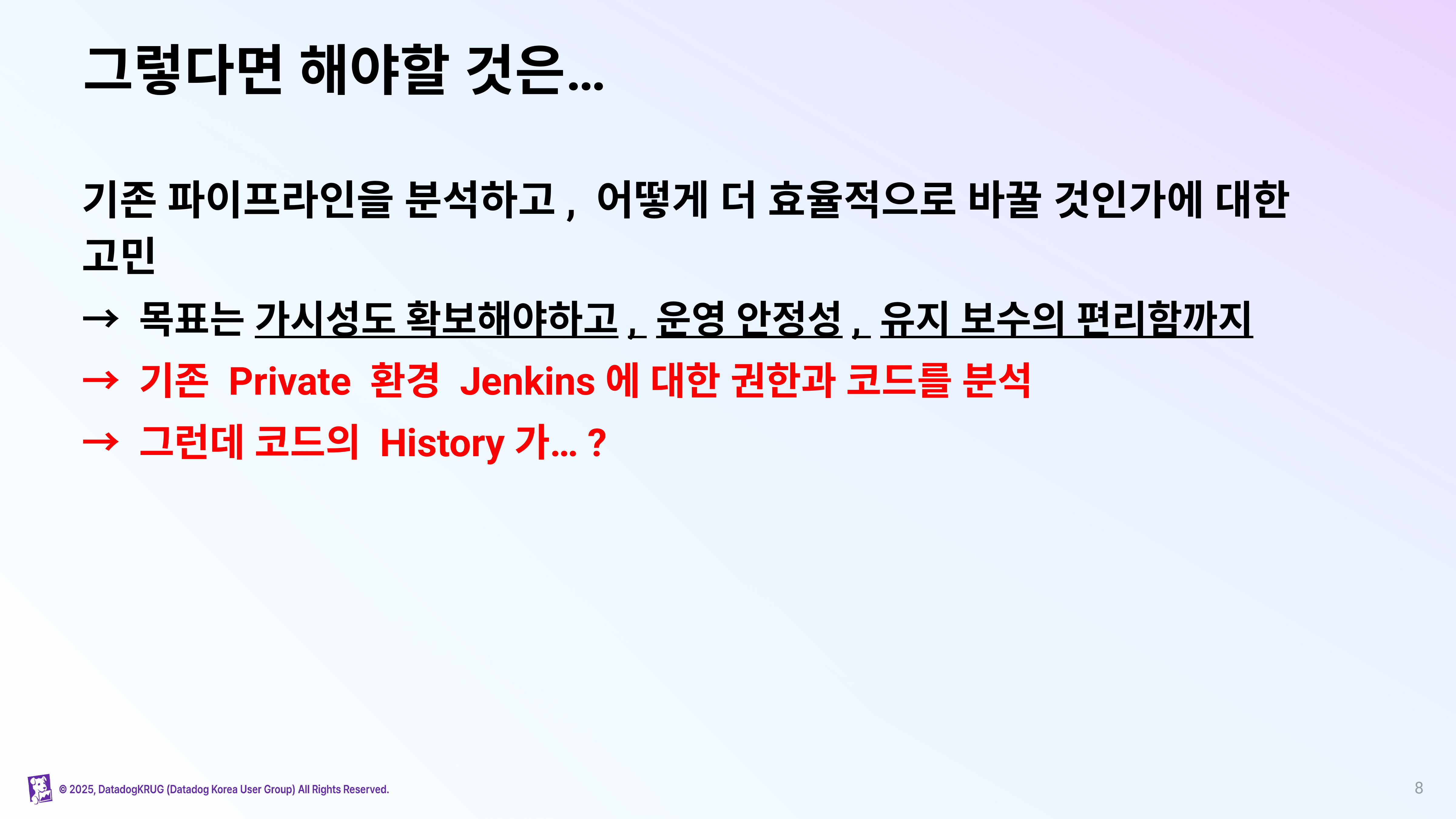

# 그렇다면 해야할 것은…
기존 파이프라인을 분석하고, 어떻게 더 효율적으로 바꿀 것인가에 대한 고민
→ 목표는 가시성도 확보해야하고, 운영 안정성, 유지 보수의 편리함까지
→ 기존 Private 환경 Jenkins에 대한 권한과 코드를 분석
→ 그런데 코드의 History가…?
8